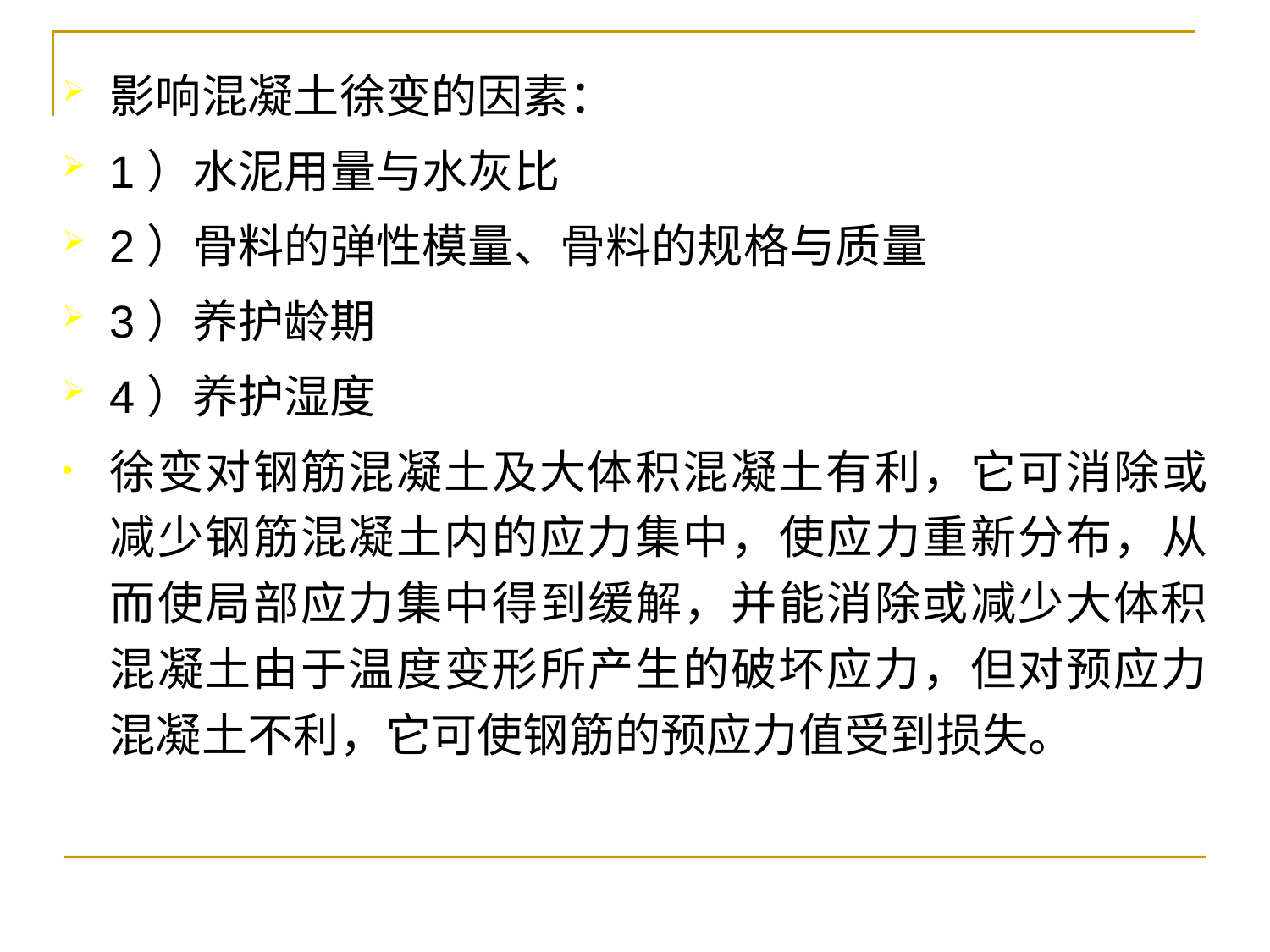

# 影响混凝土徐变的因素：
1）水泥用量与水灰比
2）骨料的弹性模量、骨料的规格与质量
3）养护龄期
4）养护湿度
徐变对钢筋混凝土及大体积混凝土有利，它可消除或减少钢筋混凝土内的应力集中，使应力重新分布，从而使局部应力集中得到缓解，并能消除或减少大体积混凝土由于温度变形所产生的破坏应力，但对预应力混凝土不利，它可使钢筋的预应力值受到损失。